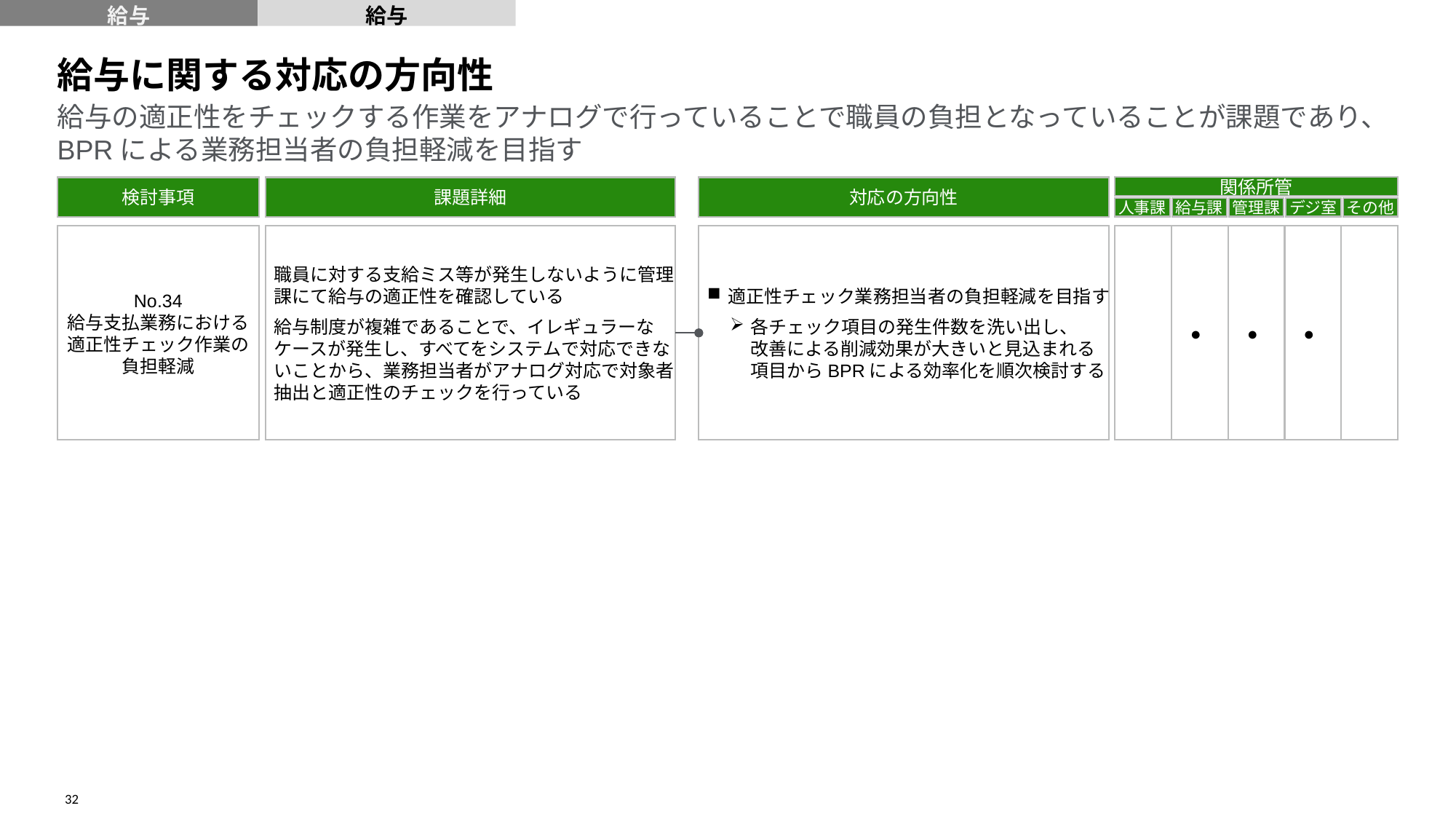

給与
給与
給与に関する対応の方向性
# 給与の適正性をチェックする作業をアナログで行っていることで職員の負担となっていることが課題であり、BPRによる業務担当者の負担軽減を目指す
検討事項
課題詳細
対応の方向性
関係所管
人事課
給与課
管理課
デジ室
その他
No.34
給与支払業務における
適正性チェック作業の
負担軽減
職員に対する支給ミス等が発生しないように管理課にて給与の適正性を確認している
給与制度が複雑であることで、イレギュラーなケースが発生し、すべてをシステムで対応できないことから、業務担当者がアナログ対応で対象者抽出と適正性のチェックを行っている
適正性チェック業務担当者の負担軽減を目指す
各チェック項目の発生件数を洗い出し、
改善による削減効果が大きいと見込まれる
項目からBPRによる効率化を順次検討する

●
●
●

32